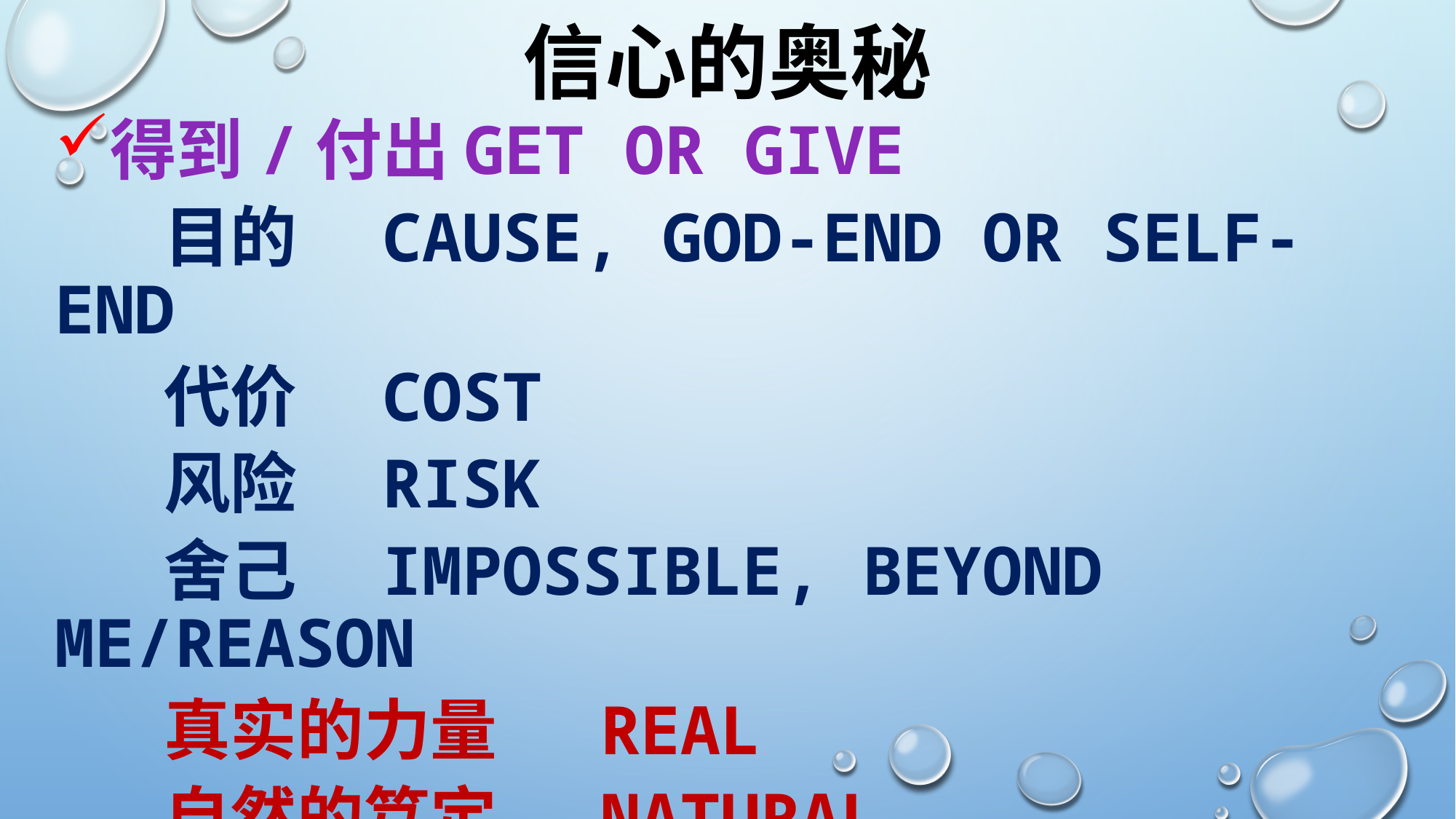

# 信心的奥秘
得到/付出Get or Give
	目的	Cause, God-end or self-end
	代价	Cost
	风险	Risk
	舍己	Impossible, beyond me/reason
	真实的力量	Real
	自然的笃定	Natural
	超自然的得胜	Supernatural